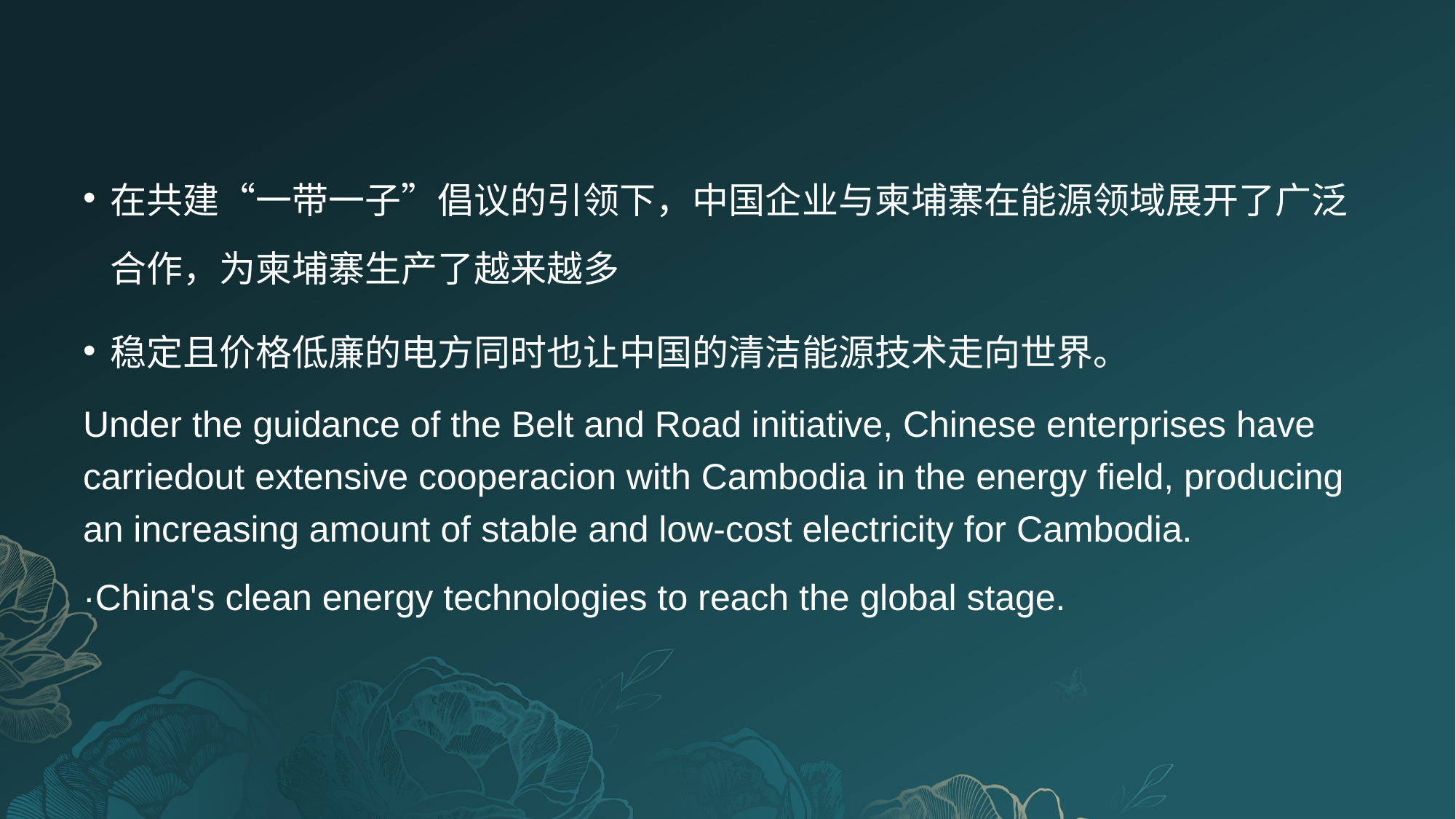

# 在共建“一带一子”倡议的引领下，中国企业与柬埔寨在能源领域展开了广泛合作，为柬埔寨生产了越来越多
稳定且价格低廉的电方同时也让中国的清洁能源技术走向世界。
Under the guidance of the Belt and Road initiative, Chinese enterprises have carriedout extensive cooperacion with Cambodia in the energy field, producing an increasing amount of stable and low-cost electricity for Cambodia.
·China's clean energy technologies to reach the global stage.